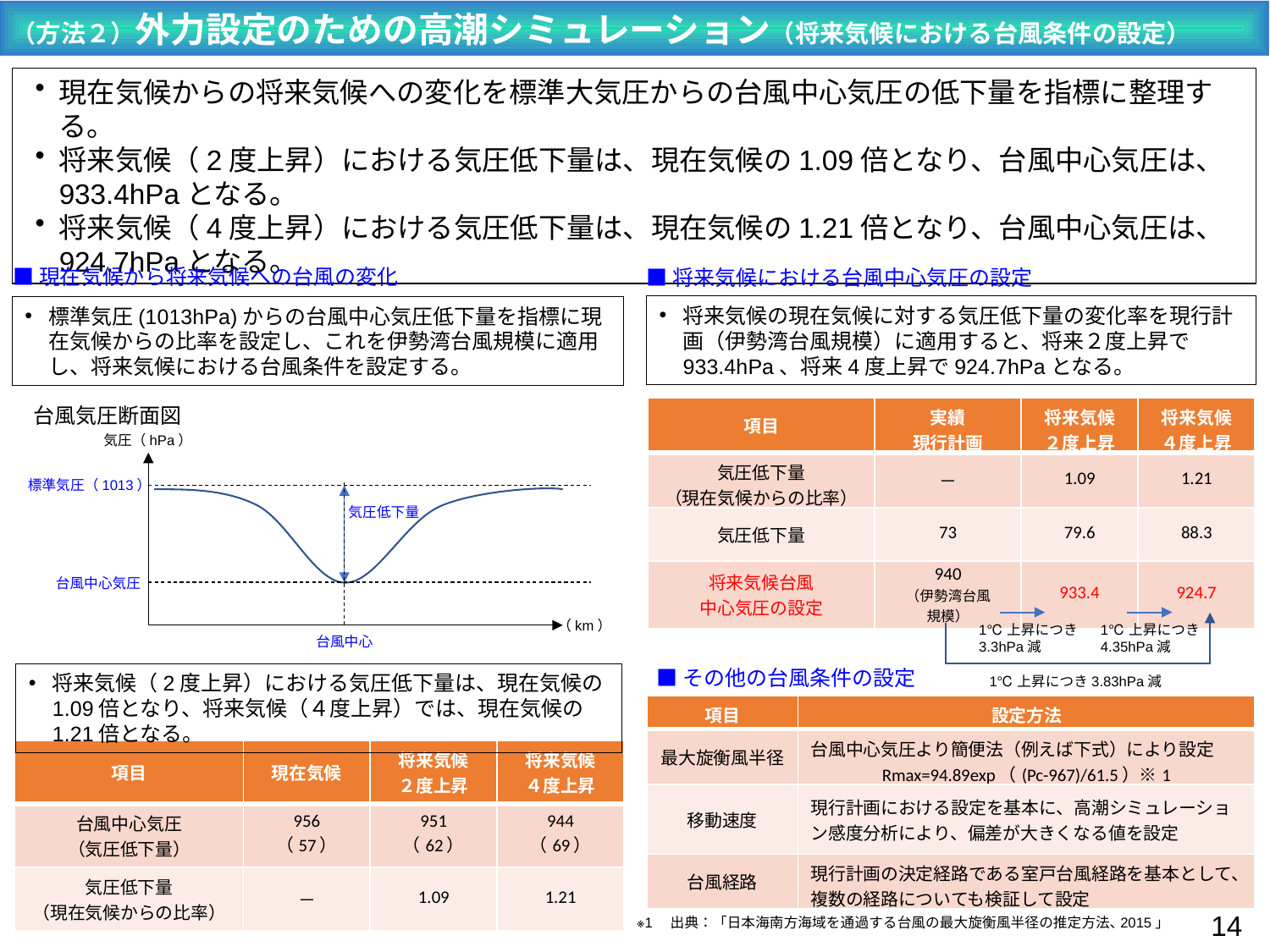

（方法２）外力設定のための高潮シミュレーション（将来気候における台風条件の設定）
現在気候からの将来気候への変化を標準大気圧からの台風中心気圧の低下量を指標に整理する。
将来気候（2度上昇）における気圧低下量は、現在気候の1.09倍となり、台風中心気圧は、933.4hPaとなる。
将来気候（4度上昇）における気圧低下量は、現在気候の1.21倍となり、台風中心気圧は、924.7hPaとなる。
■現在気候から将来気候への台風の変化
■将来気候における台風中心気圧の設定
将来気候の現在気候に対する気圧低下量の変化率を現行計画（伊勢湾台風規模）に適用すると、将来２度上昇で933.4hPa、将来4度上昇で924.7hPaとなる。
標準気圧(1013hPa)からの台風中心気圧低下量を指標に現在気候からの比率を設定し、これを伊勢湾台風規模に適用し、将来気候における台風条件を設定する。
台風気圧断面図
気圧（hPa）
標準気圧（1013）

気圧低下量
台風中心気圧
（km）
台風中心
| 項目 | 実績 現行計画 | 将来気候 ２度上昇 | 将来気候 ４度上昇 |
| --- | --- | --- | --- |
| 気圧低下量 （現在気候からの比率） | － | 1.09 | 1.21 |
| 気圧低下量 | 73 | 79.6 | 88.3 |
| 将来気候台風 中心気圧の設定 | 940 （伊勢湾台風 規模） | 933.4 | 924.7 |

1℃上昇につき
3.3hPa減
1℃上昇につき
4.35hPa減
■その他の台風条件の設定
将来気候（2度上昇）における気圧低下量は、現在気候の1.09倍となり、将来気候（４度上昇）では、現在気候の1.21倍となる。
1℃上昇につき3.83hPa減
| 項目 | 設定方法 |
| --- | --- |
| 最大旋衡風半径 | 台風中心気圧より簡便法（例えば下式）により設定 Rmax=94.89exp（(Pc-967)/61.5）※1 |
| 移動速度 | 現行計画における設定を基本に、高潮シミュレーション感度分析により、偏差が大きくなる値を設定 |
| 台風経路 | 現行計画の決定経路である室戸台風経路を基本として、複数の経路についても検証して設定 |
| 項目 | 現在気候 | 将来気候 ２度上昇 | 将来気候 ４度上昇 |
| --- | --- | --- | --- |
| 台風中心気圧 （気圧低下量） | 956 （57） | 951 （62） | 944 （69） |
| 気圧低下量 （現在気候からの比率） | － | 1.09 | 1.21 |
14
※1　出典：「日本海南方海域を通過する台風の最大旋衡風半径の推定方法､2015」